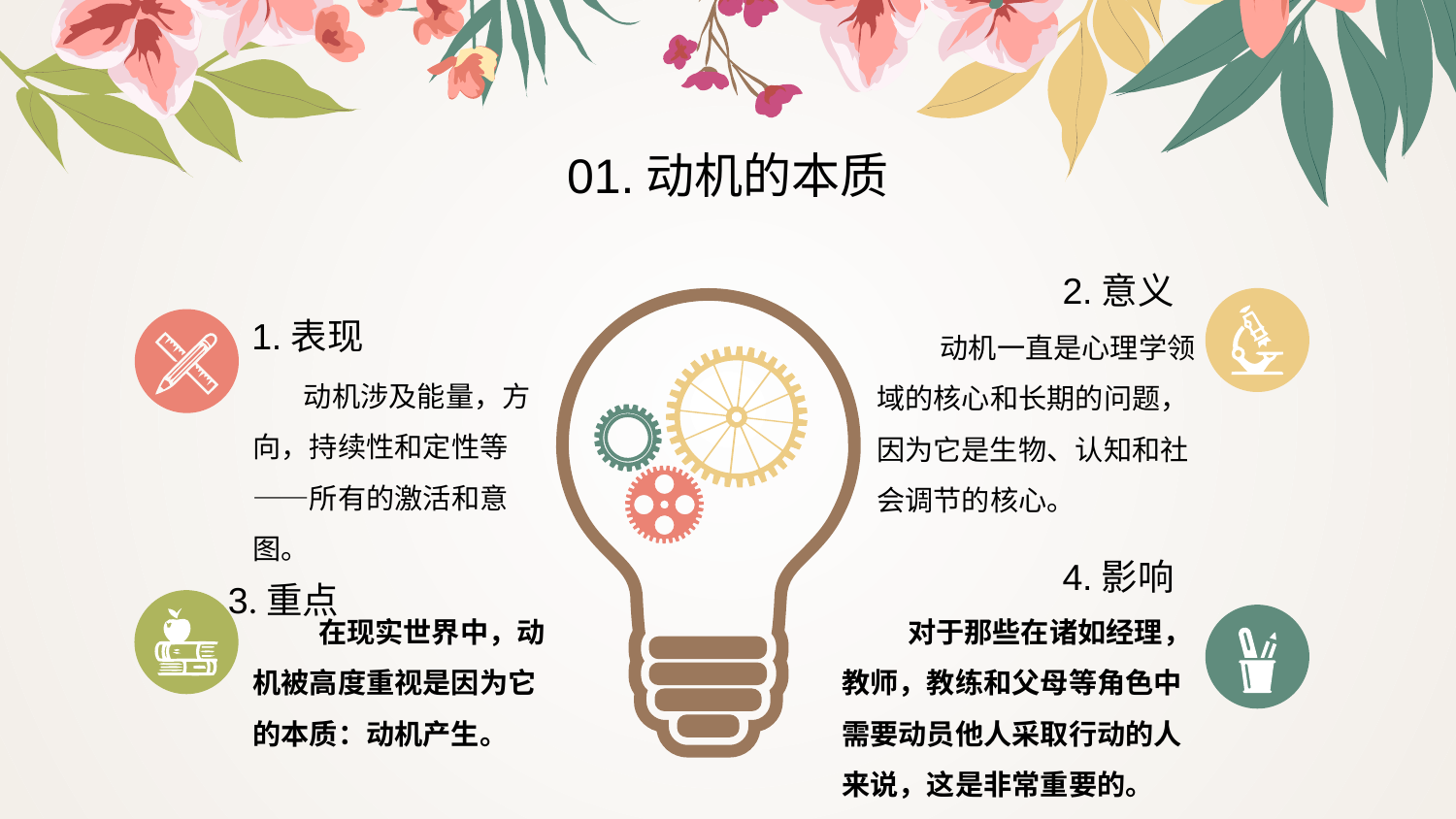

01.动机的本质
2.意义

         动机一直是心理学领域的核心和长期的问题，因为它是生物、认知和社会调节的核心。
1.表现

       动机涉及能量，方向，持续性和定性等——所有的激活和意图。
4.影响
3.重点

         在现实世界中，动机被高度重视是因为它的本质：动机产生。
         对于那些在诸如经理，教师，教练和父母等角色中需要动员他人采取行动的人来说，这是非常重要的。